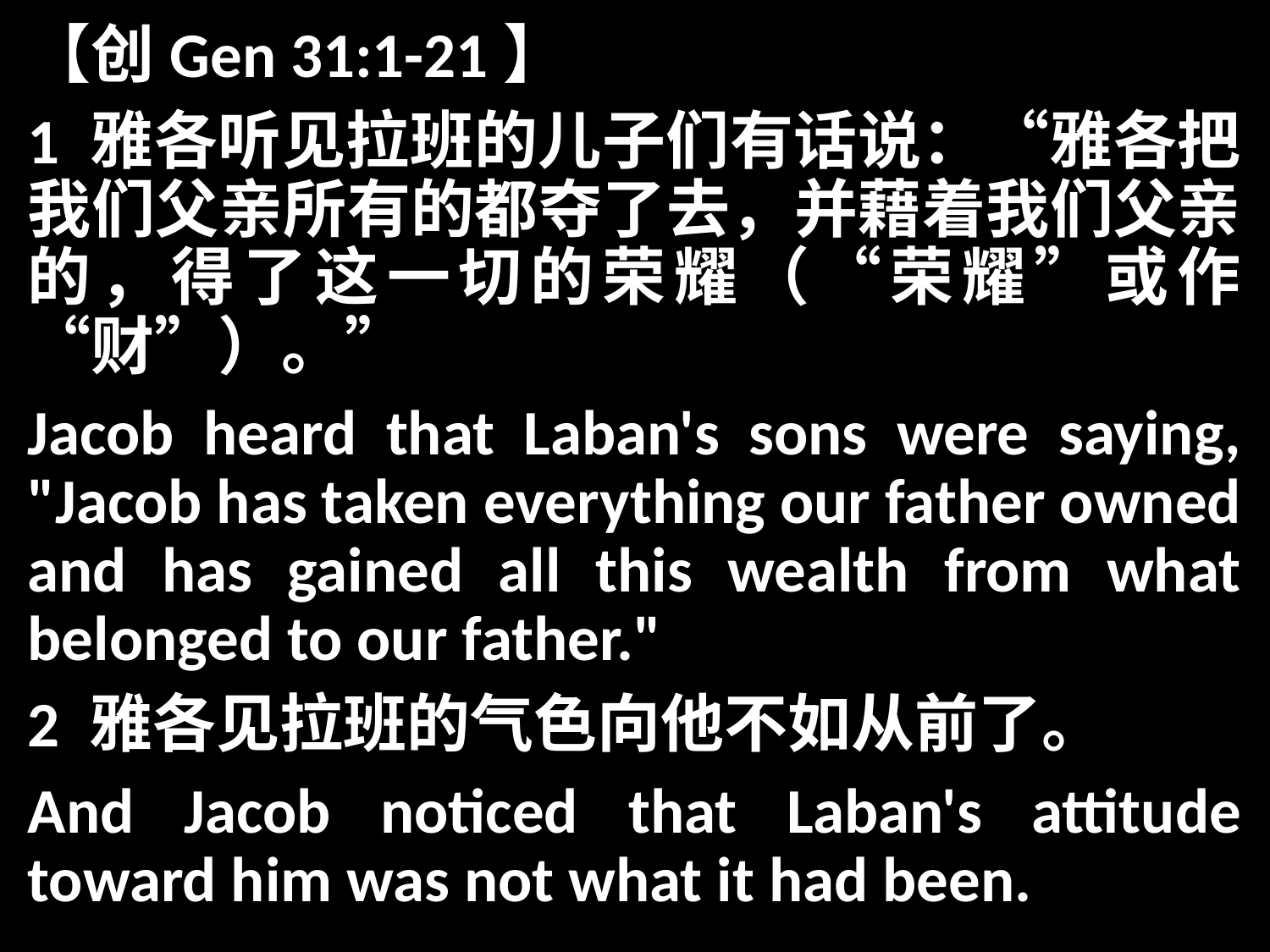

【创Gen 31:1-21】
1 雅各听见拉班的儿子们有话说：“雅各把我们父亲所有的都夺了去，并藉着我们父亲的，得了这一切的荣耀（“荣耀”或作“财”）。”
Jacob heard that Laban's sons were saying, "Jacob has taken everything our father owned and has gained all this wealth from what belonged to our father."
2 雅各见拉班的气色向他不如从前了。
And Jacob noticed that Laban's attitude toward him was not what it had been.